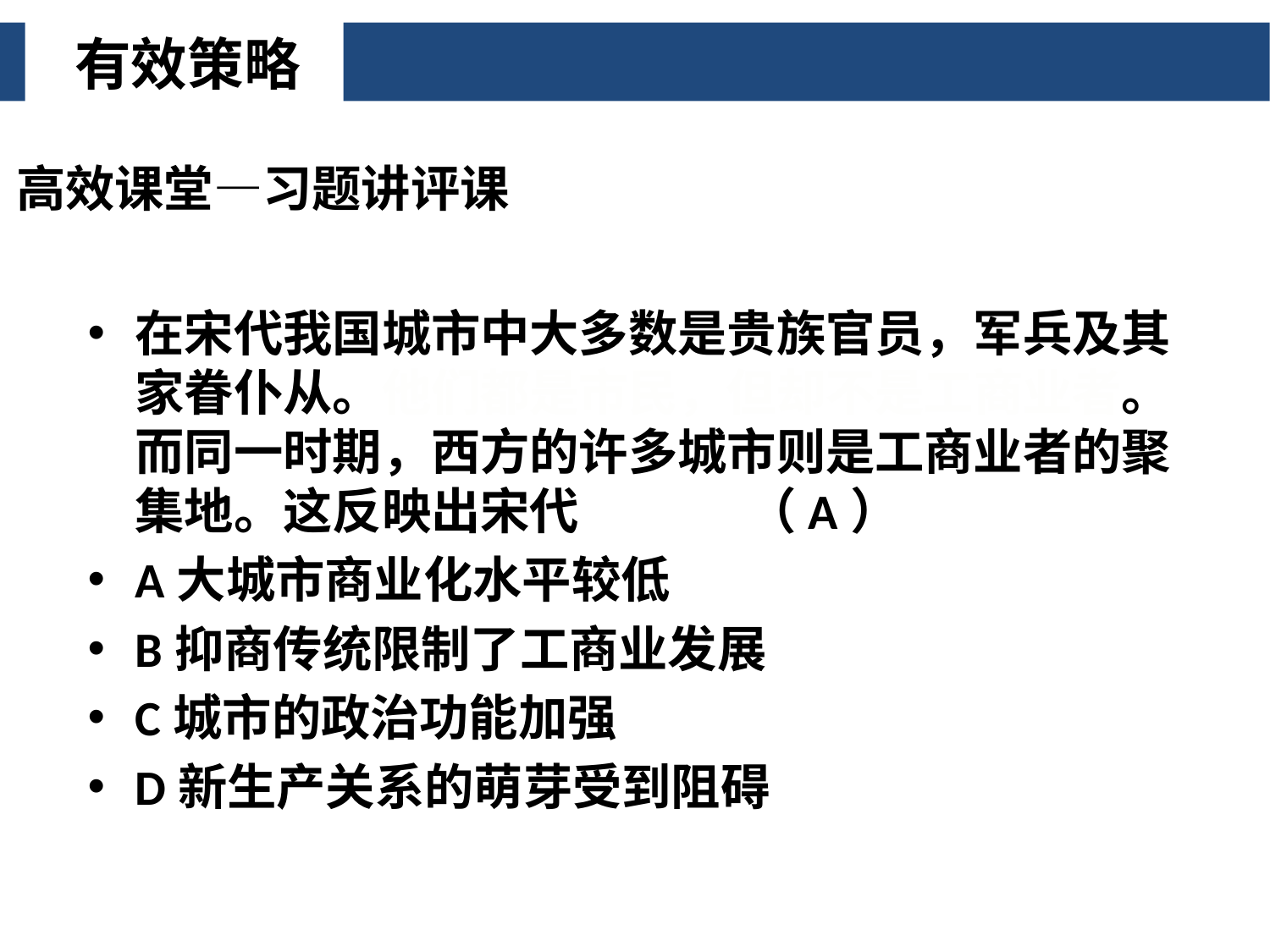

有效策略
高效课堂—习题讲评课
在宋代我国城市中大多数是贵族官员，军兵及其家眷仆从。他们都是市民，但却不是工商业者。而同一时期，西方的许多城市则是工商业者的聚集地。这反映出宋代               （A）
A大城市商业化水平较低
B抑商传统限制了工商业发展
C城市的政治功能加强
D新生产关系的萌芽受到阻碍